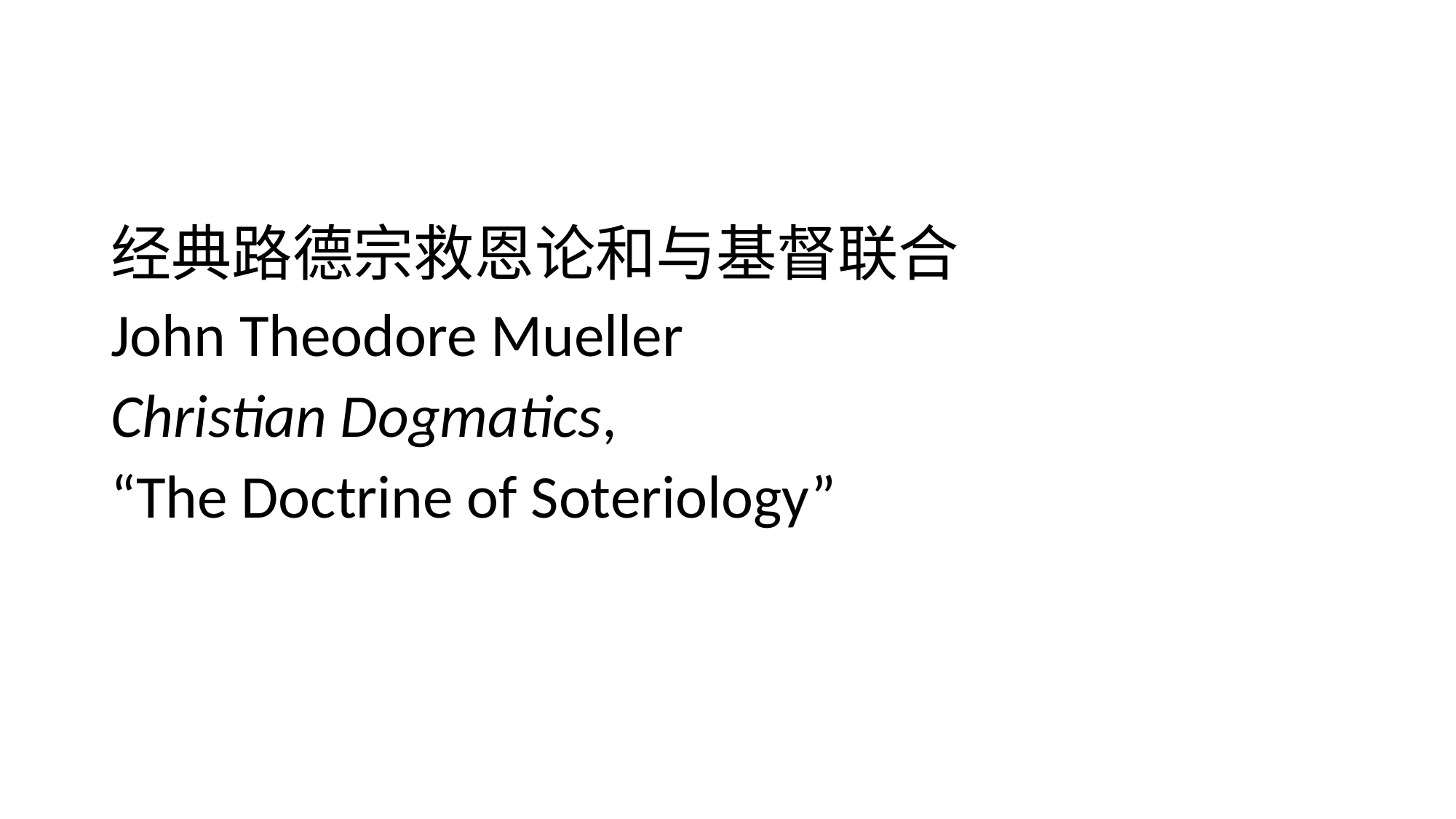

#
经典路德宗救恩论和与基督联合
John Theodore Mueller
Christian Dogmatics,
“The Doctrine of Soteriology”